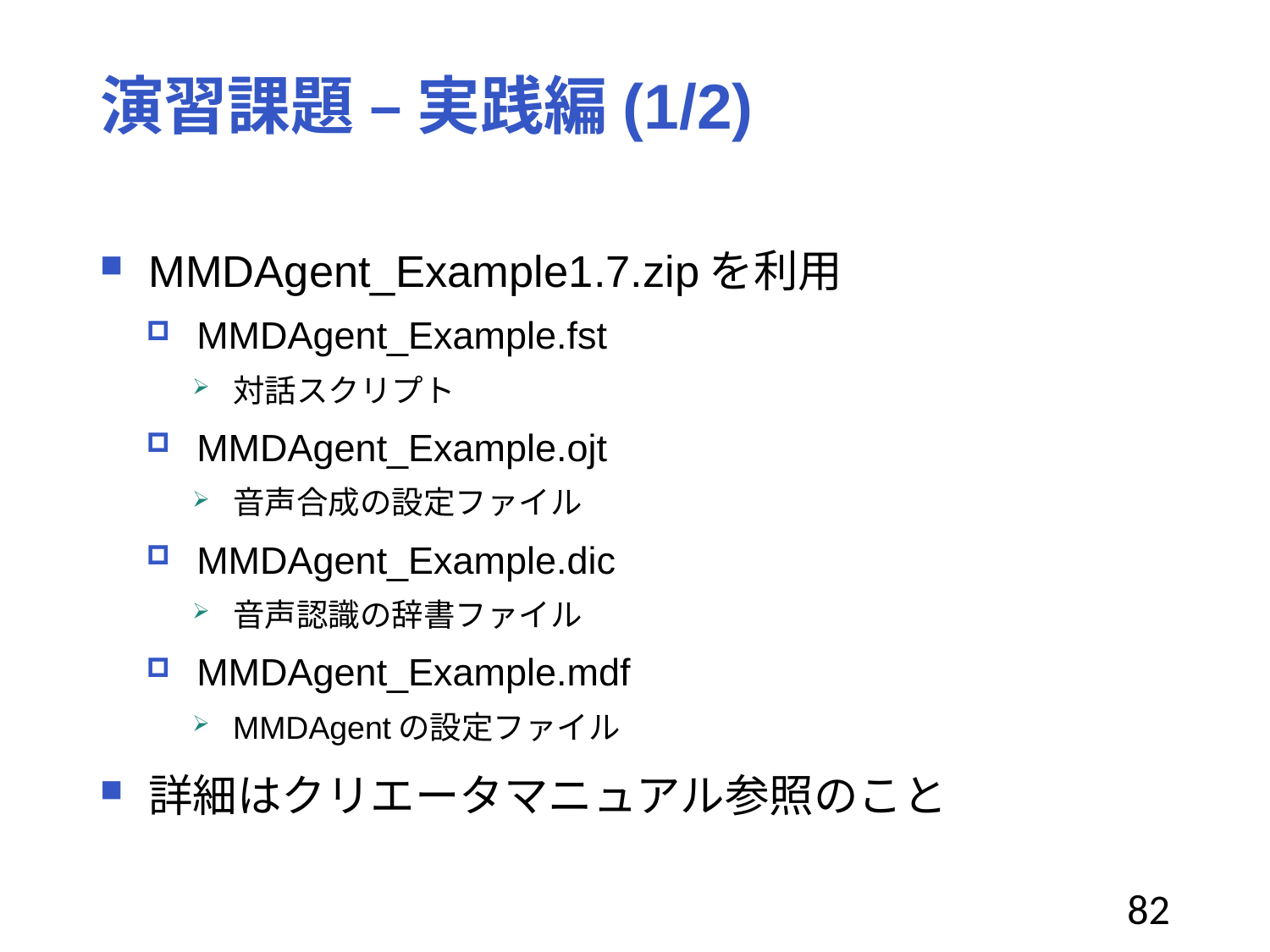

# 演習課題 – 実践編(1/2)
MMDAgent_Example1.7.zipを利用
MMDAgent_Example.fst
対話スクリプト
MMDAgent_Example.ojt
音声合成の設定ファイル
MMDAgent_Example.dic
音声認識の辞書ファイル
MMDAgent_Example.mdf
MMDAgentの設定ファイル
詳細はクリエータマニュアル参照のこと

82